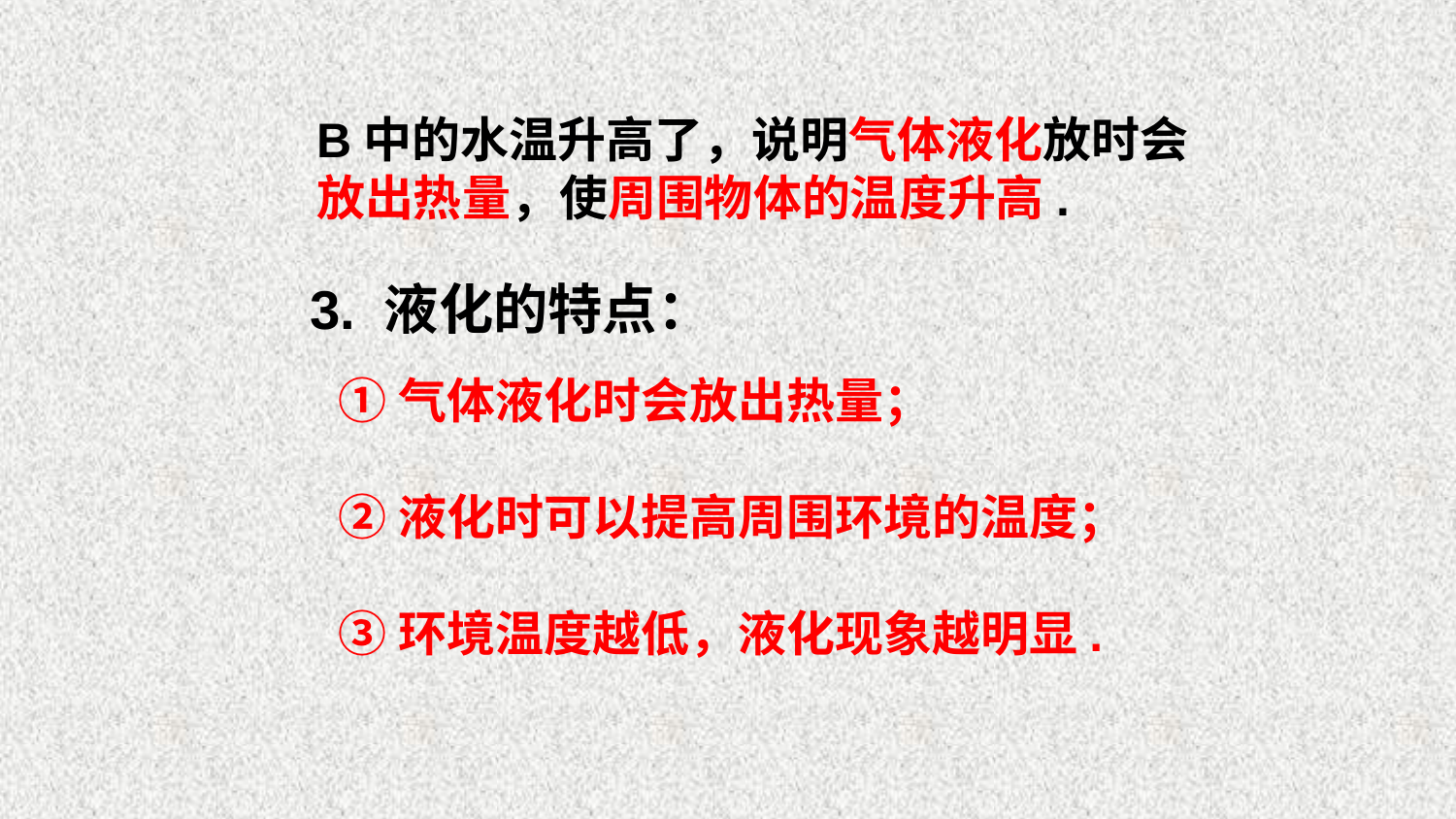

B中的水温升高了，说明气体液化放时会
放出热量，使周围物体的温度升高.
3. 液化的特点：
①气体液化时会放出热量；

②液化时可以提高周围环境的温度；

③环境温度越低，液化现象越明显.